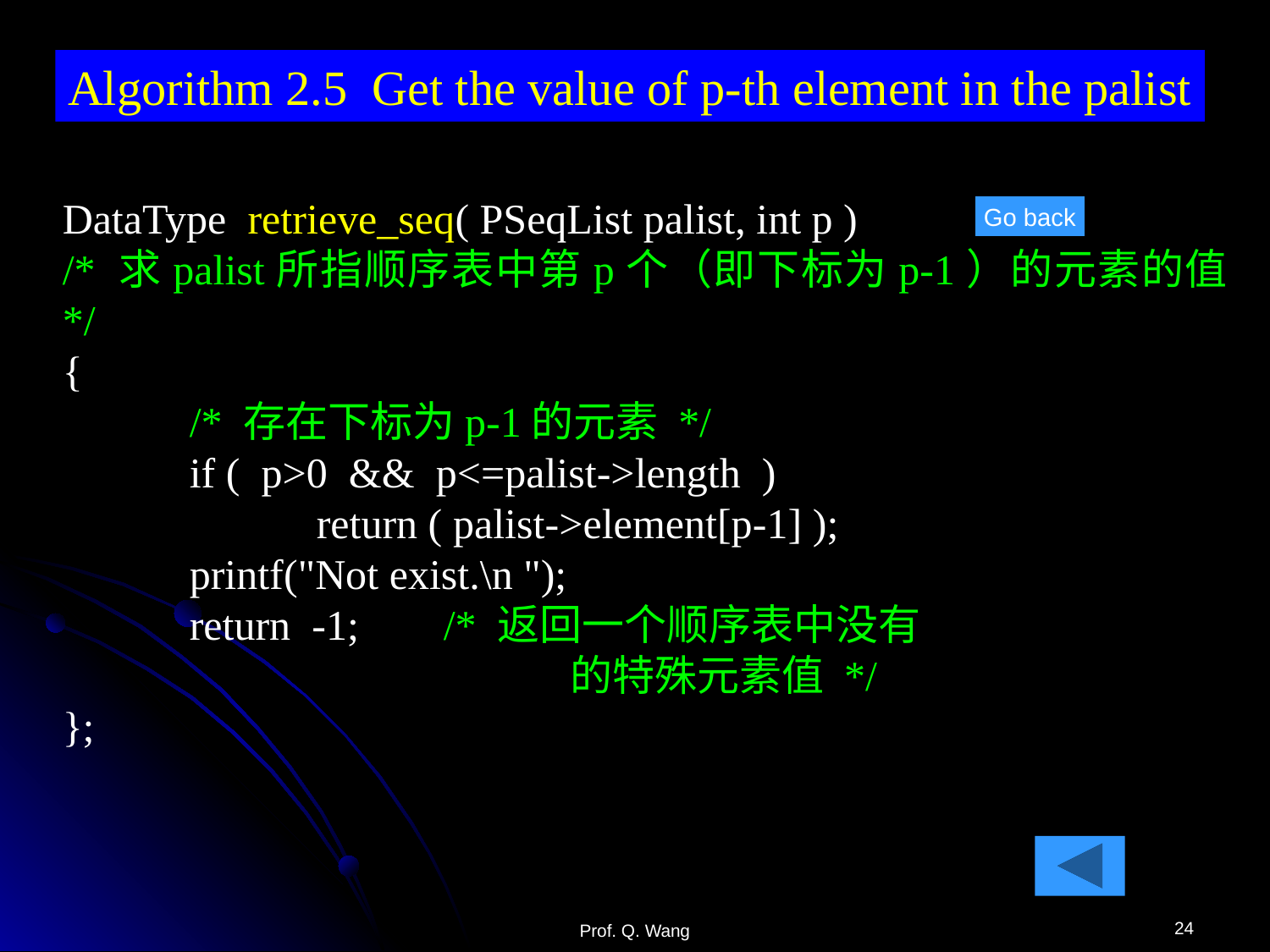

Algorithm 2.5  Get the value of p-th element in the palist

DataType  retrieve_seq( PSeqList palist, int p )
/* 求palist所指顺序表中第p个（即下标为p-1）的元素的值 */
{
 	/* 存在下标为p-1的元素 */
	if (  p>0  &&  p<=palist->length  )
	   	return ( palist->element[p-1] );
  	printf("Not exist.\n ");
  	return  -1;   	/* 返回一个顺序表中没有
				的特殊元素值 */
};

Go back

24

Prof. Q. Wang